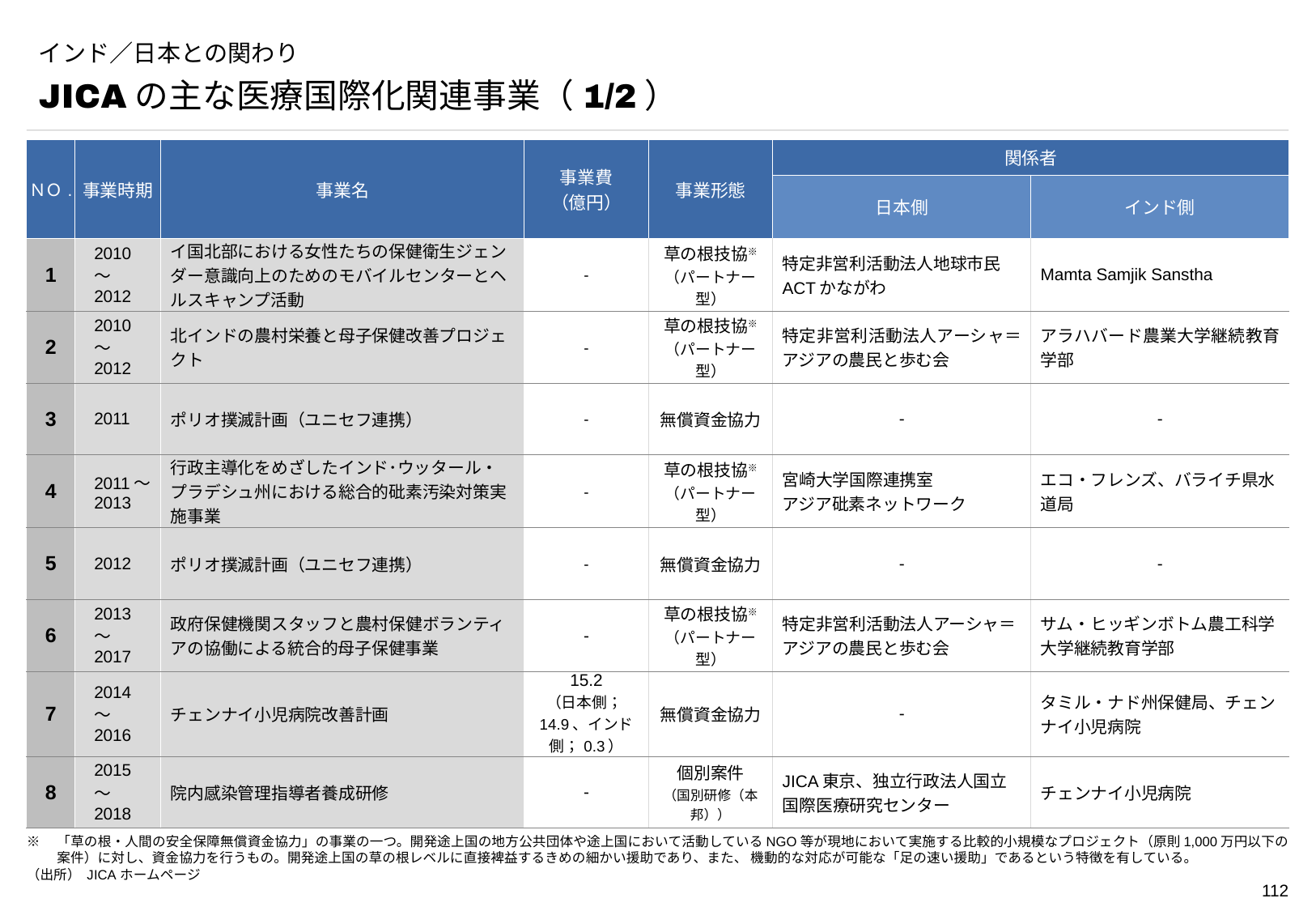

# インド／日本との関わり
JICAの主な医療国際化関連事業（1/2）
| ＮＯ. | 事業時期 | 事業名 | 事業費 （億円） | 事業形態 | 関係者 |  |
| --- | --- | --- | --- | --- | --- | --- |
|  |  |  |  |  | 日本側 | インド側 |
| 1 | 2010～ 2012 | イ国北部における女性たちの保健衛生ジェンダー意識向上のためのモバイルセンターとヘルスキャンプ活動 | - | 草の根技協※（パートナー型） | 特定非営利活動法人地球市民ACTかながわ | Mamta Samjik Sanstha |
| 2 | 2010～ 2012 | 北インドの農村栄養と母子保健改善プロジェクト | - | 草の根技協※（パートナー型） | 特定非営利活動法人アーシャ＝アジアの農民と歩む会 | アラハバード農業大学継続教育学部 |
| 3 | 2011 | ポリオ撲滅計画（ユニセフ連携） | - | 無償資金協力 | - | - |
| 4 | 2011～2013 | 行政主導化をめざしたインド･ウッタール・プラデシュ州における総合的砒素汚染対策実施事業 | - | 草の根技協※（パートナー型） | 宮崎大学国際連携室 アジア砒素ネットワーク | エコ・フレンズ、バライチ県水道局 |
| 5 | 2012 | ポリオ撲滅計画（ユニセフ連携） | - | 無償資金協力 | - | - |
| 6 | 2013～2017 | 政府保健機関スタッフと農村保健ボランティアの協働による統合的母子保健事業 | - | 草の根技協※（パートナー型） | 特定非営利活動法人アーシャ＝アジアの農民と歩む会 | サム・ヒッギンボトム農工科学大学継続教育学部 |
| 7 | 2014～2016 | チェンナイ小児病院改善計画 | 15.2 （日本側；14.9、インド側；0.3） | 無償資金協力 | - | タミル・ナド州保健局、チェンナイ小児病院 |
| 8 | 2015～2018 | 院内感染管理指導者養成研修 | - | 個別案件 （国別研修（本邦）） | JICA東京、独立行政法人国立国際医療研究センター | チェンナイ小児病院 |
※	「草の根・人間の安全保障無償資金協力」の事業の一つ。開発途上国の地方公共団体や途上国において活動しているNGO等が現地において実施する比較的小規模なプロジェクト（原則1,000万円以下の案件）に対し、資金協力を行うもの。開発途上国の草の根レベルに直接裨益するきめの細かい援助であり、また、 機動的な対応が可能な「足の速い援助」であるという特徴を有している。
（出所） JICAホームページ